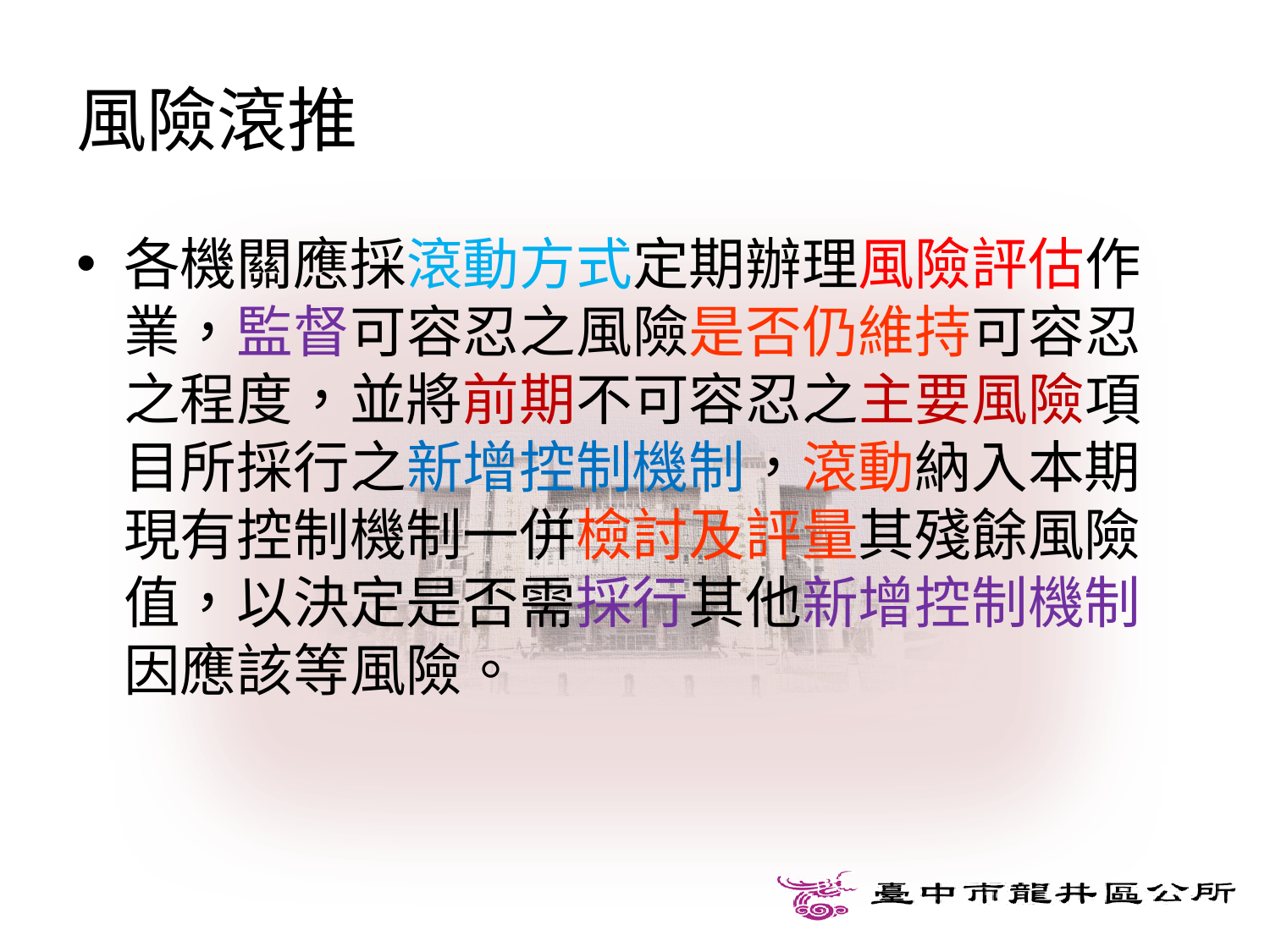

# 風險滾推
各機關應採滾動方式定期辦理風險評估作業，監督可容忍之風險是否仍維持可容忍之程度，並將前期不可容忍之主要風險項目所採行之新增控制機制，滾動納入本期現有控制機制一併檢討及評量其殘餘風險值，以決定是否需採行其他新增控制機制因應該等風險。